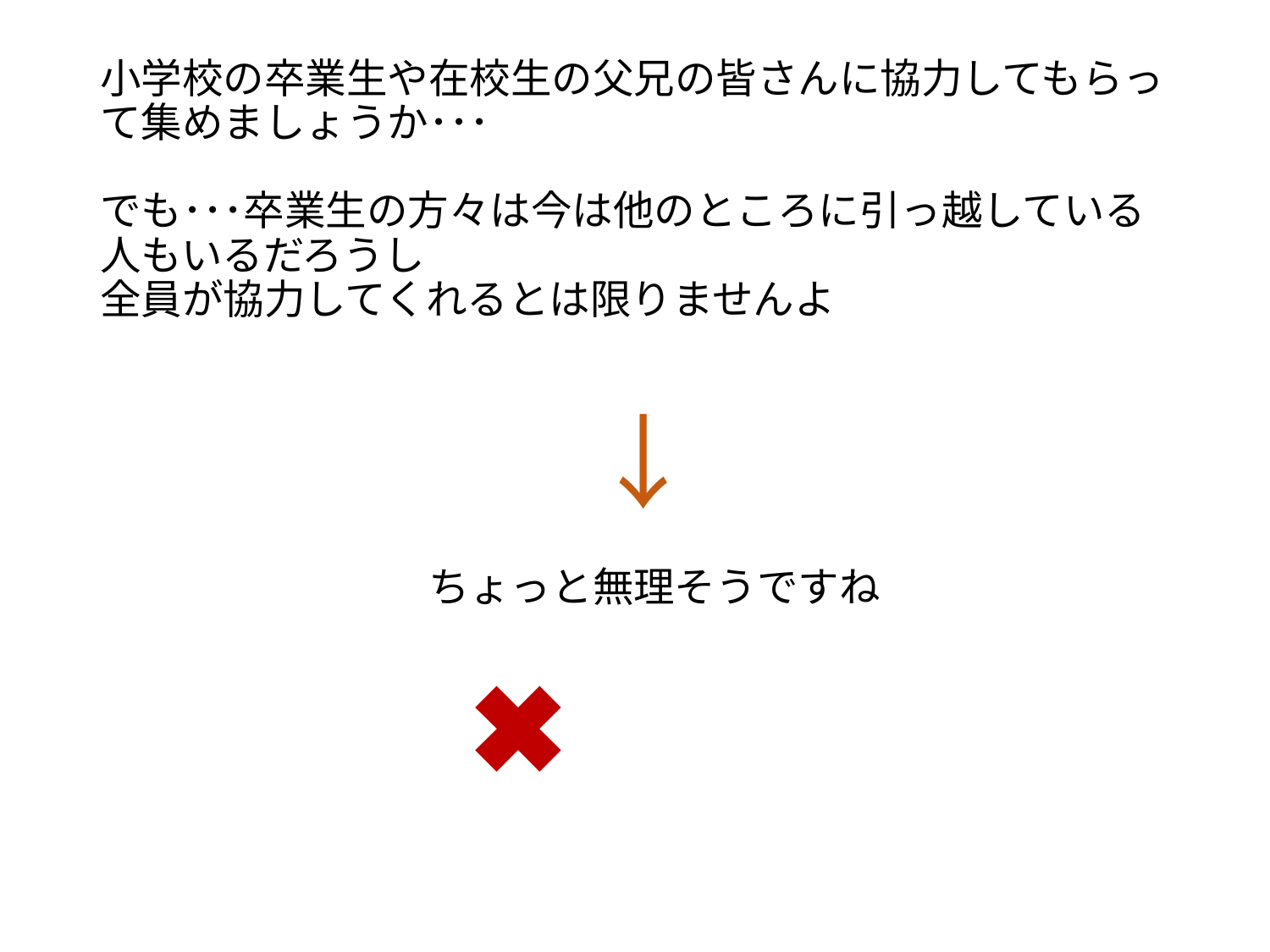

# 小学校の卒業生や在校生の父兄の皆さんに協力してもらって集めましょうか･･･ でも･･･卒業生の方々は今は他のところに引っ越している人もいるだろうし 全員が協力してくれるとは限りませんよ　　　　　　　　　　　　　　　　 　　　　　　　　　　　　↓ 　　　　　　　　ちょっと無理そうですね

　　　　　　✖